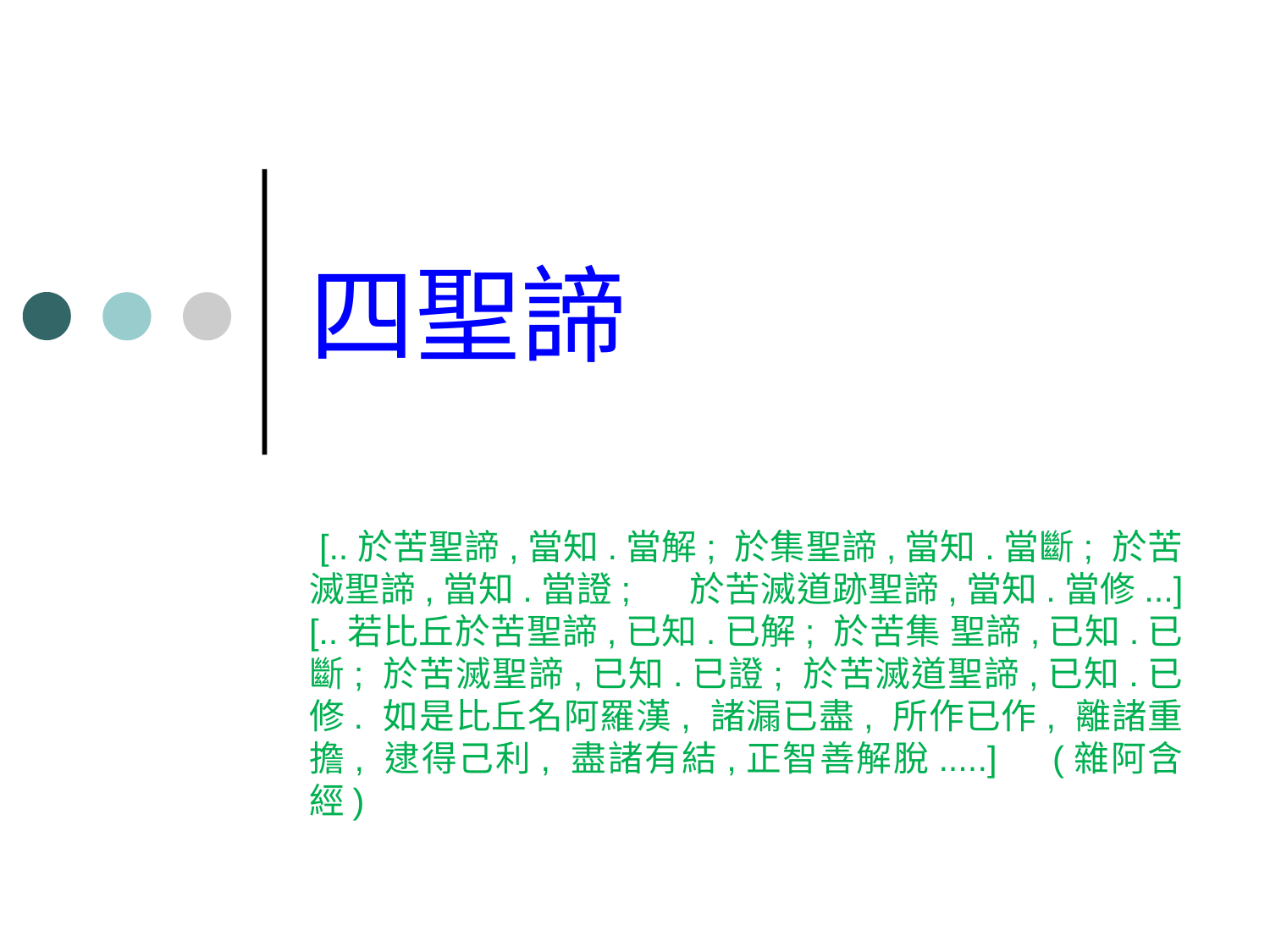

# 四聖諦
 [..於苦聖諦,當知.當解; 於集聖諦,當知.當斷; 於苦滅聖諦,當知.當證;     於苦滅道跡聖諦,當知.當修...] [..若比丘於苦聖諦,已知.已解; 於苦集 聖諦,已知.已斷; 於苦滅聖諦,已知.已證; 於苦滅道聖諦,已知.已修. 如是比丘名阿羅漢, 諸漏已盡, 所作已作, 離諸重擔, 逮得己利, 盡諸有結,正智善解脫.....]     (雜阿含經)